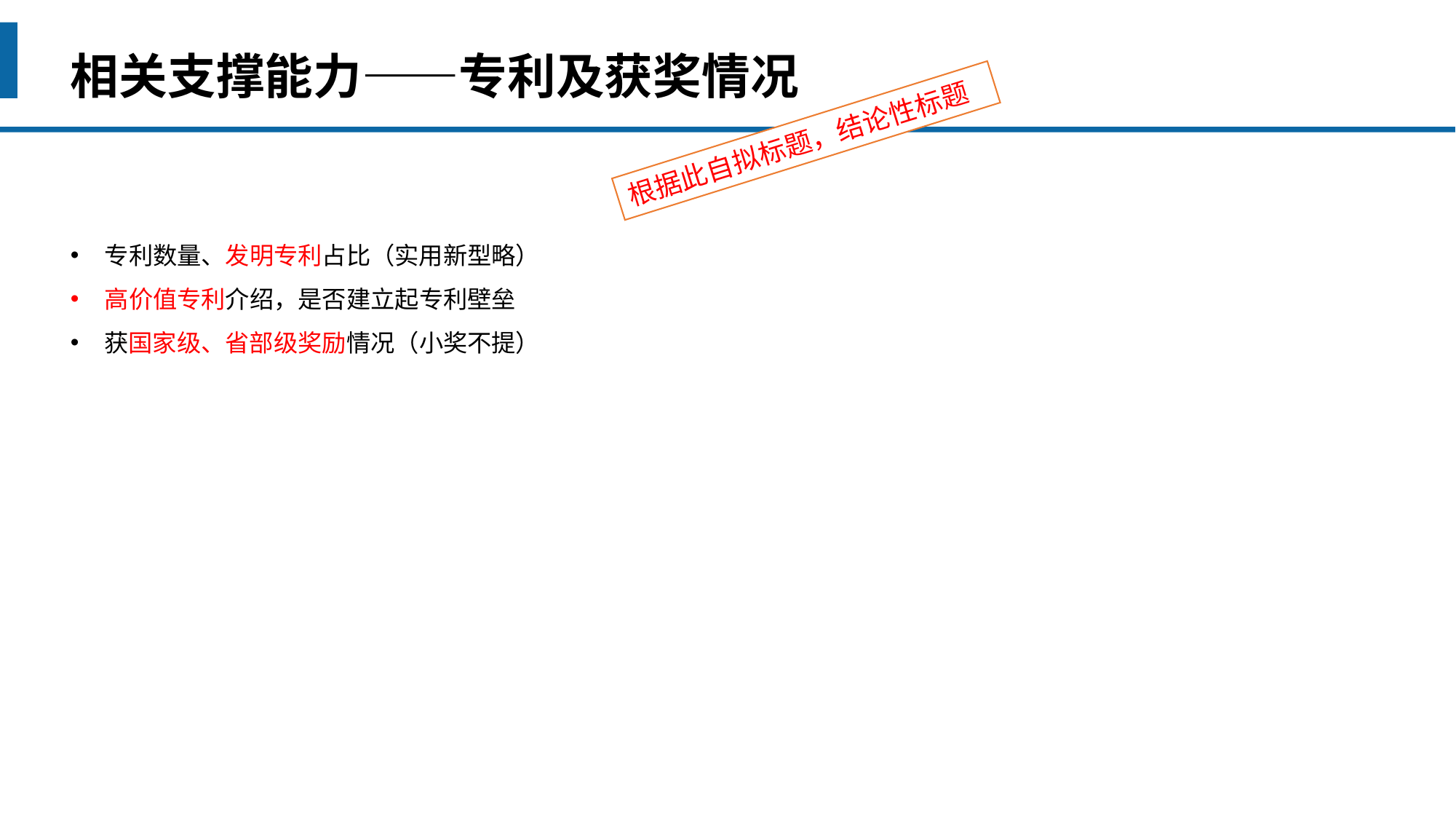

相关支撑能力——专利及获奖情况
根据此自拟标题，结论性标题

专利数量、发明专利占比（实用新型略）
高价值专利介绍，是否建立起专利壁垒
获国家级、省部级奖励情况（小奖不提）